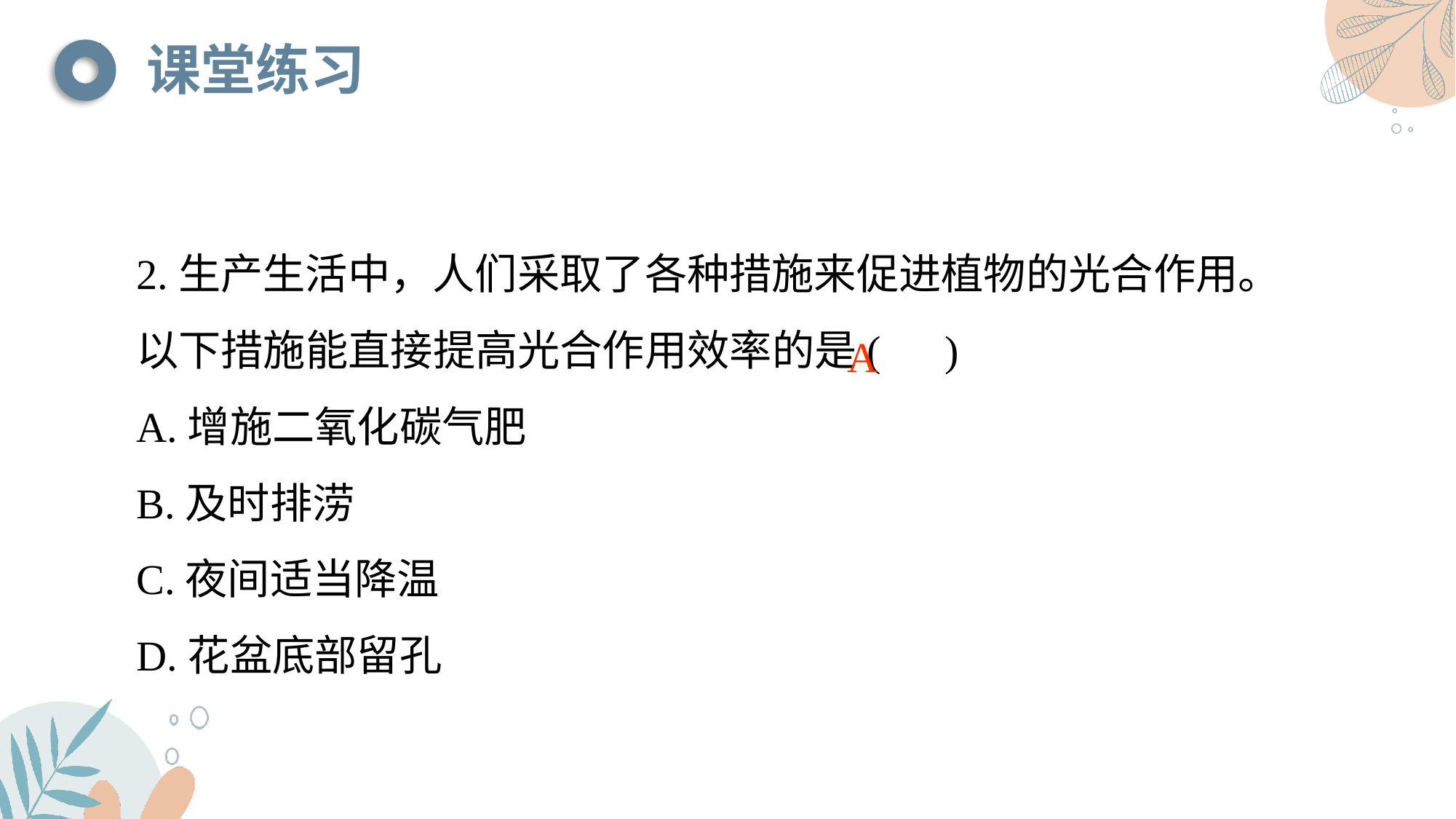

课堂练习
2.生产生活中，人们采取了各种措施来促进植物的光合作用。以下措施能直接提高光合作用效率的是(      )
A.增施二氧化碳气肥
B.及时排涝
C.夜间适当降温
D.花盆底部留孔
A